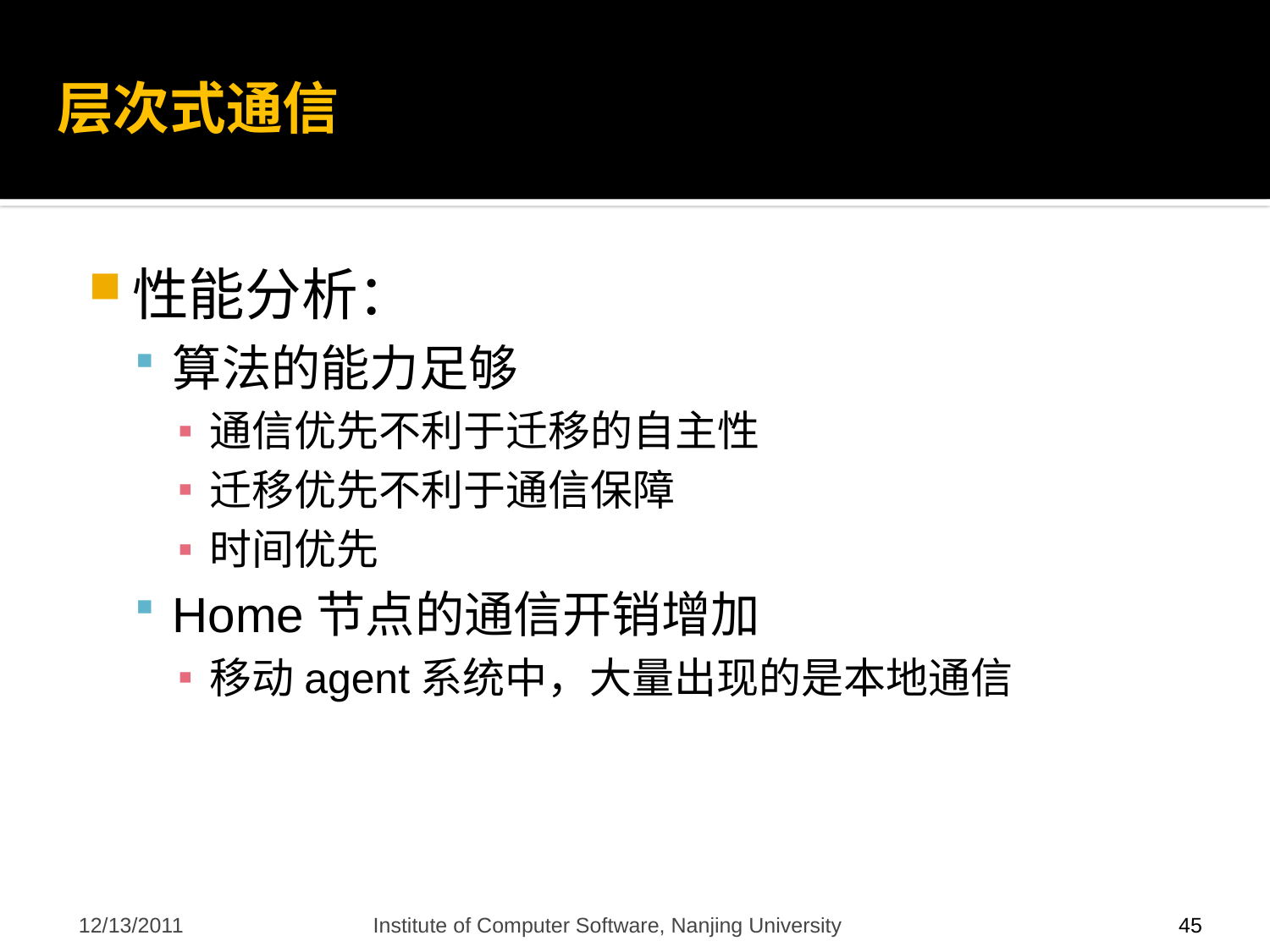

# 层次式通信框架
性能分析：
算法的能力足够
通信优先不利于迁移的自主性
迁移优先不利于通信保障
时间优先
Home节点的通信开销增加
移动agent系统中，大量出现的是本地通信
45
12/13/2011
Institute of Computer Software, Nanjing University
45